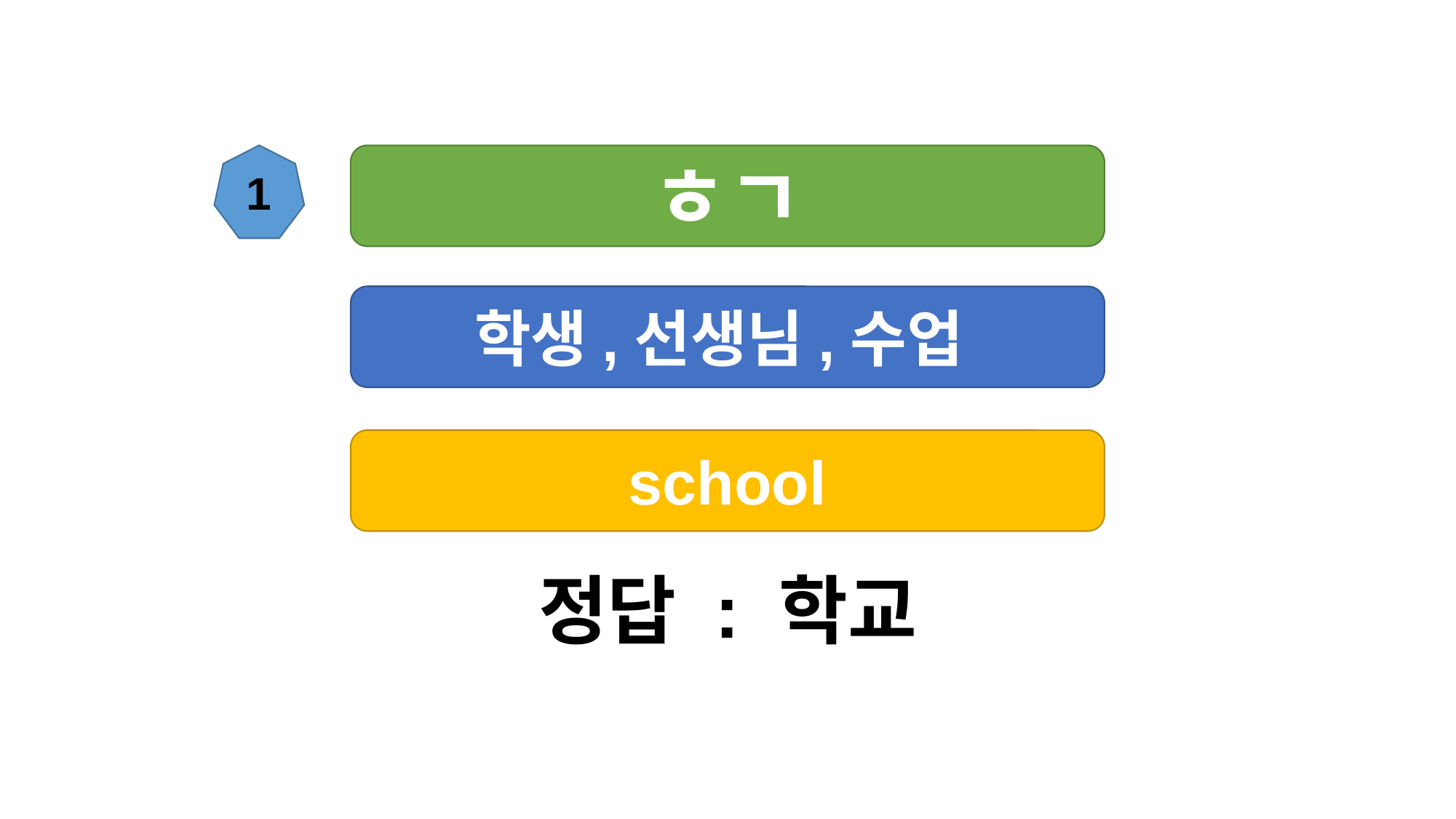

1
ㅎㄱ
학생,선생님,수업
school
정답 : 학교